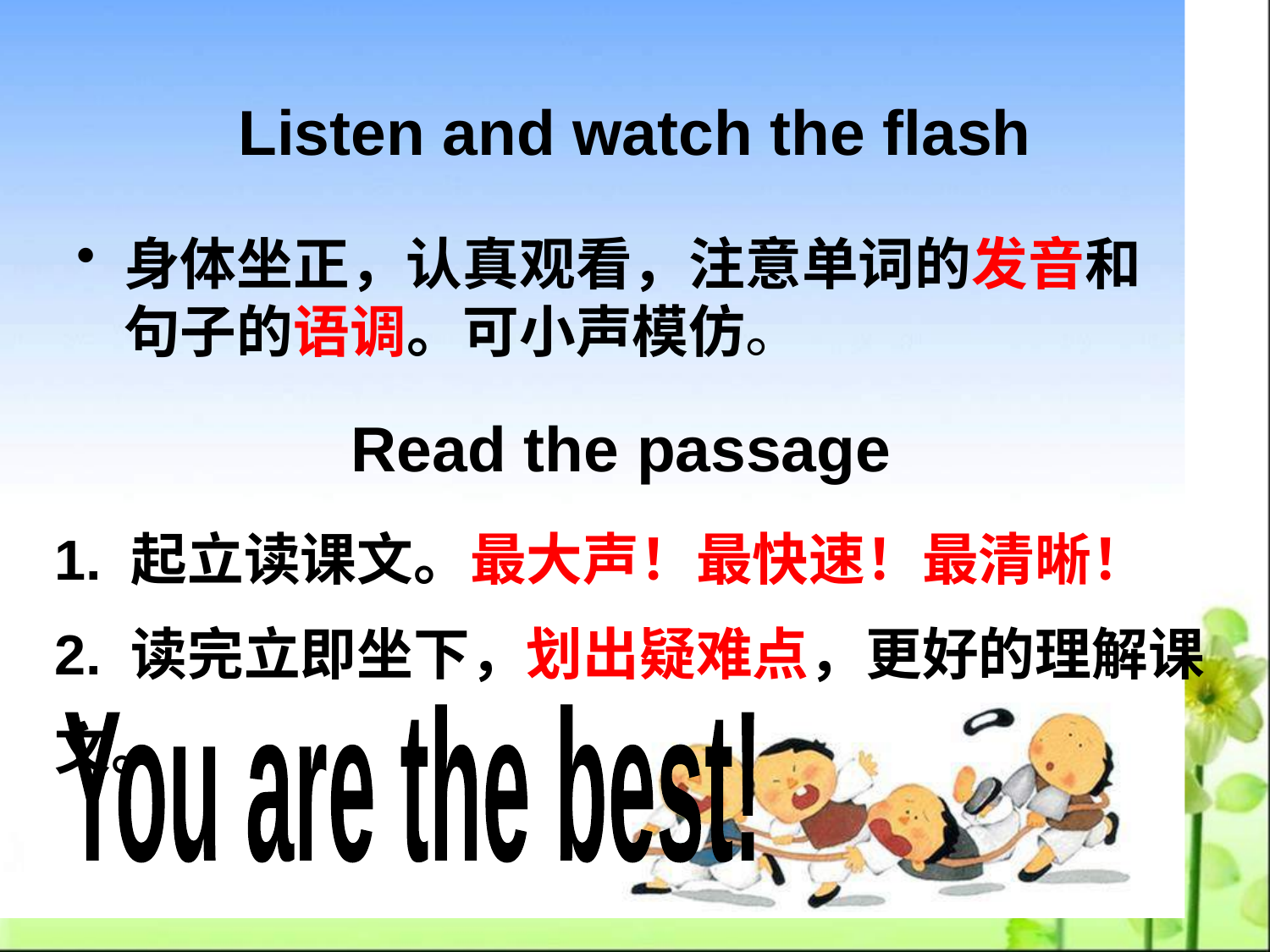

# Listen and watch the flash
身体坐正，认真观看，注意单词的发音和句子的语调。可小声模仿。
Read the passage
1. 起立读课文。最大声！最快速！最清晰！
2. 读完立即坐下，划出疑难点，更好的理解课文。
You are the best!